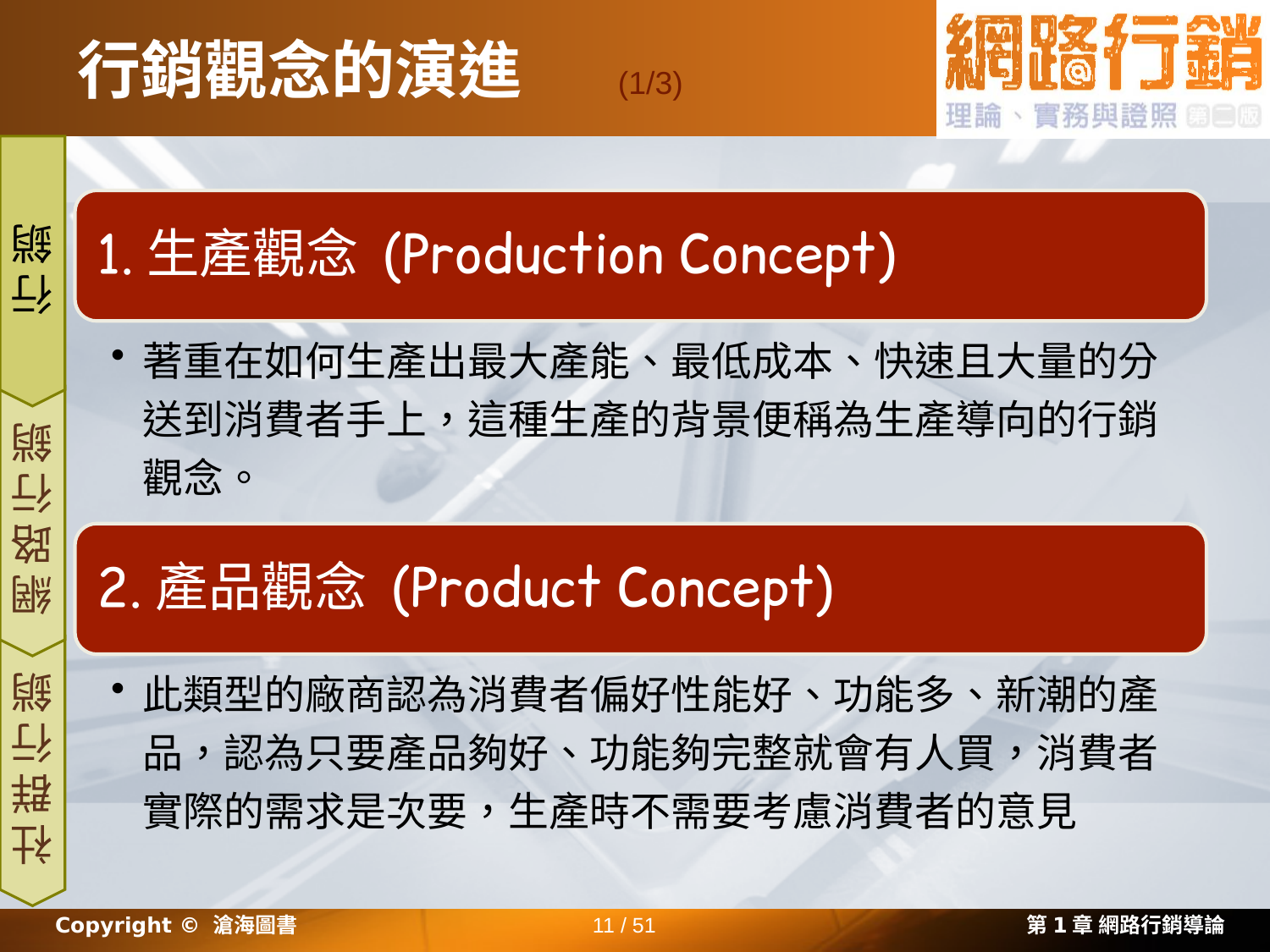

# 行銷觀念的演進
(1/3)
1.生產觀念 (Production Concept)
行銷
著重在如何生產出最大產能、最低成本、快速且大量的分送到消費者手上，這種生產的背景便稱為生產導向的行銷觀念。
網路行銷
2.產品觀念 (Product Concept)
此類型的廠商認為消費者偏好性能好、功能多、新潮的產品，認為只要產品夠好、功能夠完整就會有人買，消費者實際的需求是次要，生產時不需要考慮消費者的意見
社群行銷
Copyright © 滄海圖書
11 / 51
第1章 網路行銷導論